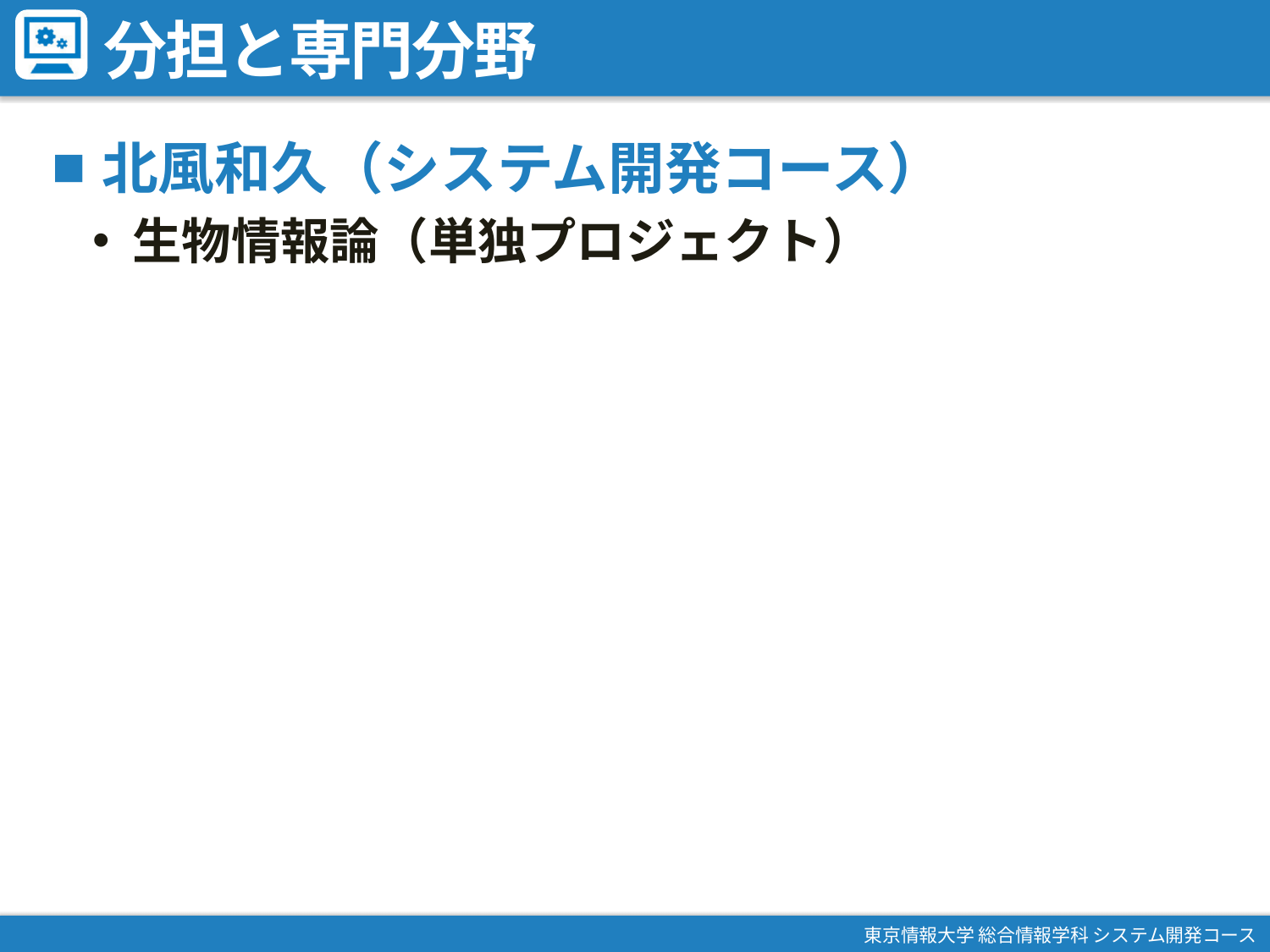

# 分担と専門分野
北風和久（システム開発コース）
生物情報論（単独プロジェクト）